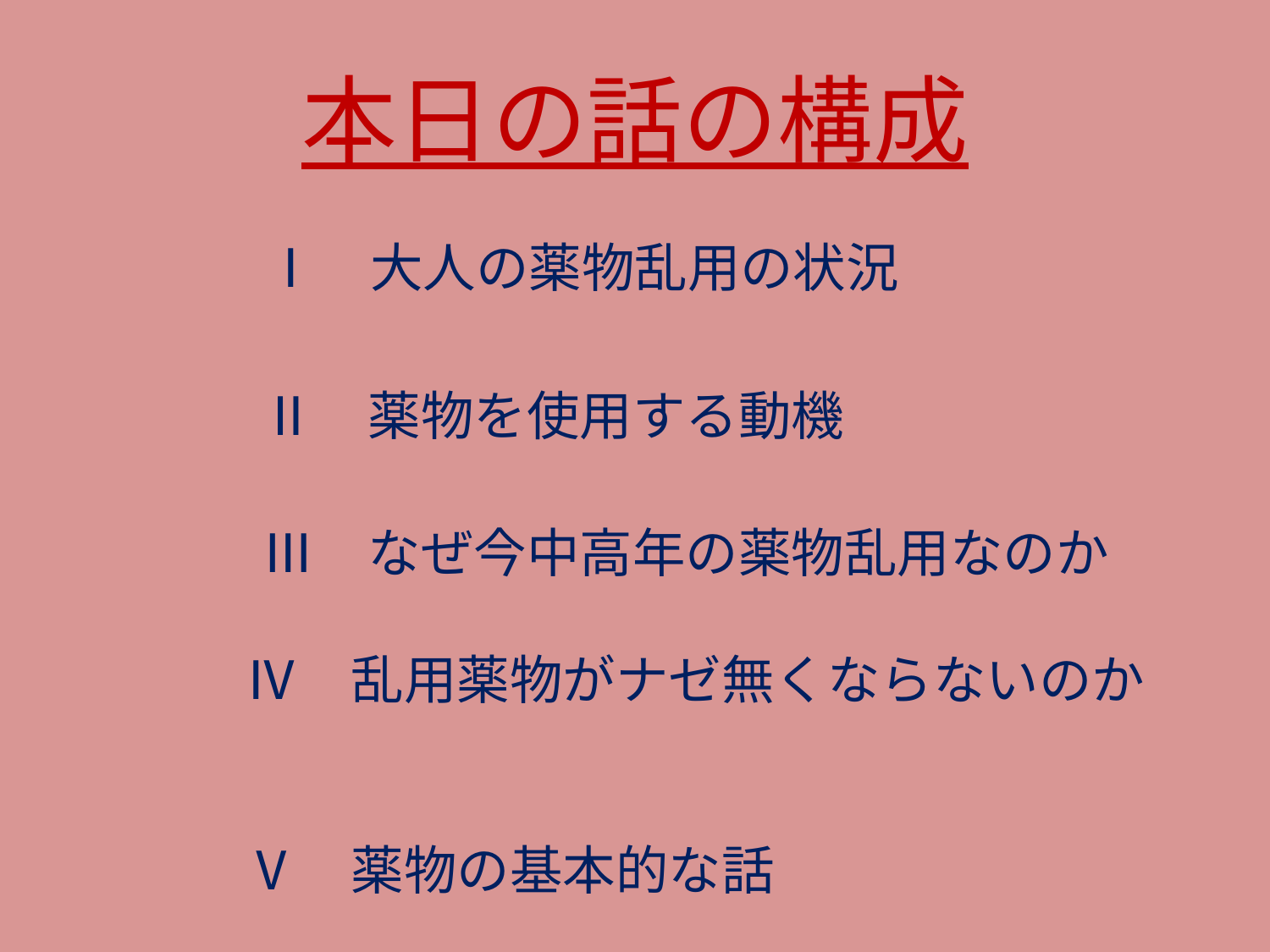

# 本日の話の構成
　 Ⅰ　大人の薬物乱用の状況

　 Ⅱ　薬物を使用する動機
　 Ⅲ　なぜ今中高年の薬物乱用なのか
　
Ⅳ　乱用薬物がナゼ無くならないのか　
　
Ⅴ　薬物の基本的な話